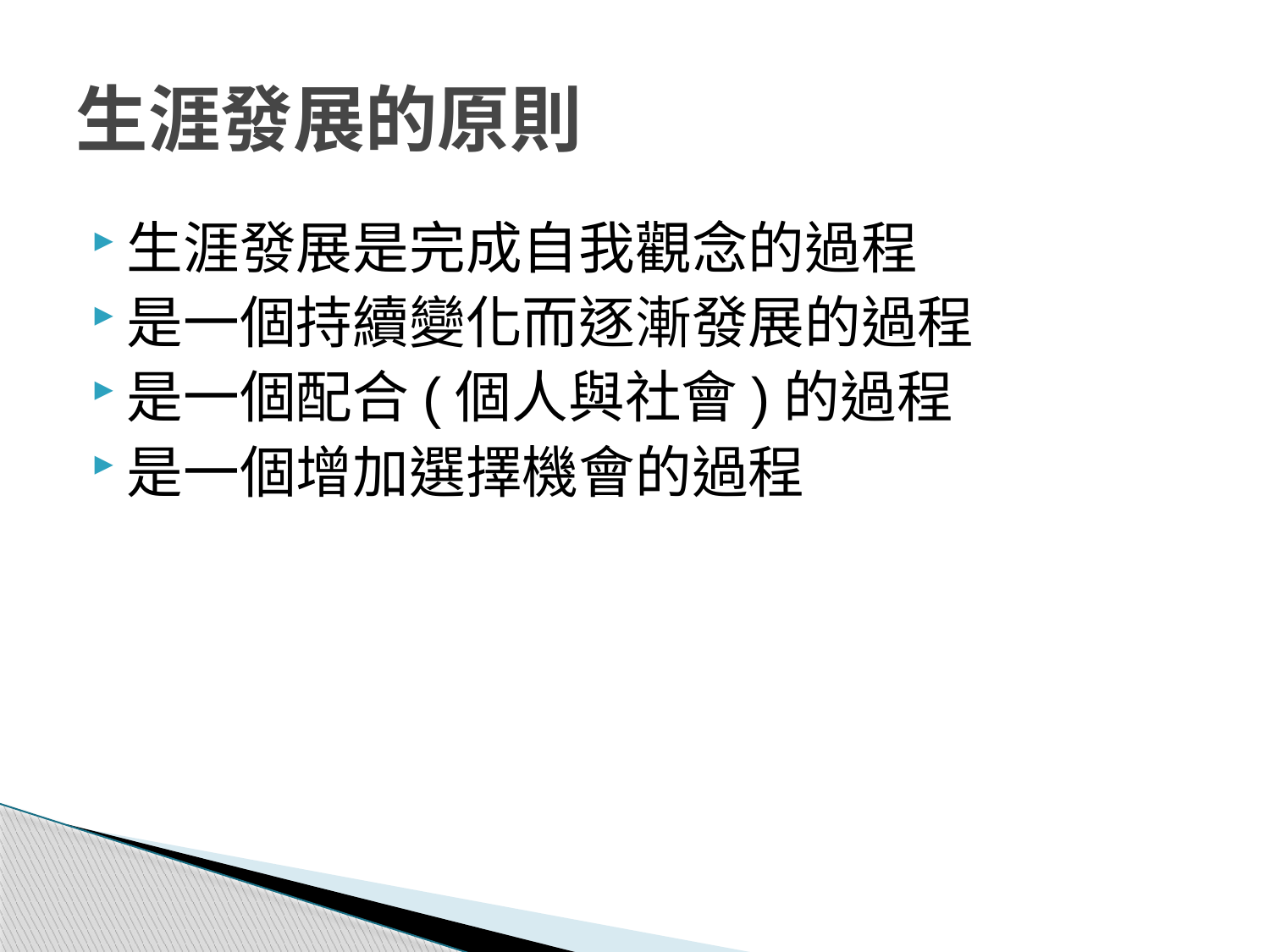

# 生涯發展的原則
生涯發展是完成自我觀念的過程
是一個持續變化而逐漸發展的過程
是一個配合(個人與社會)的過程
是一個增加選擇機會的過程